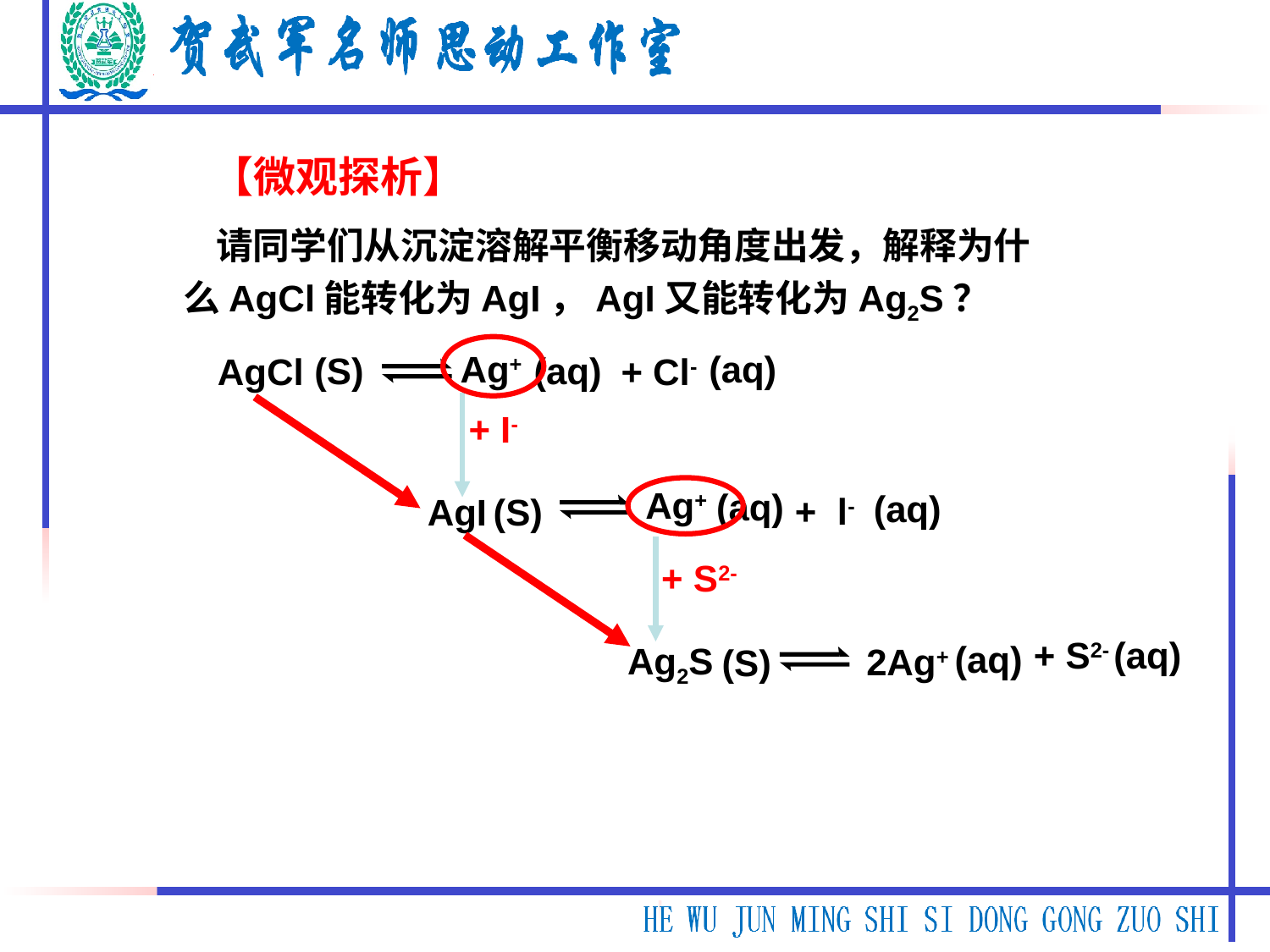

【微观探析】
  请同学们从沉淀溶解平衡移动角度出发，解释为什么AgCl能转化为AgI，AgI又能转化为Ag2S？

Ag+
(aq)
AgCl
+ Cl-

(S)
(aq)
+ I-
AgI
(S)
Ag+
(aq)

(aq)
+  l-

+ S2-
Ag2S
(S)
+ S2-
(aq)
(aq)

2Ag+